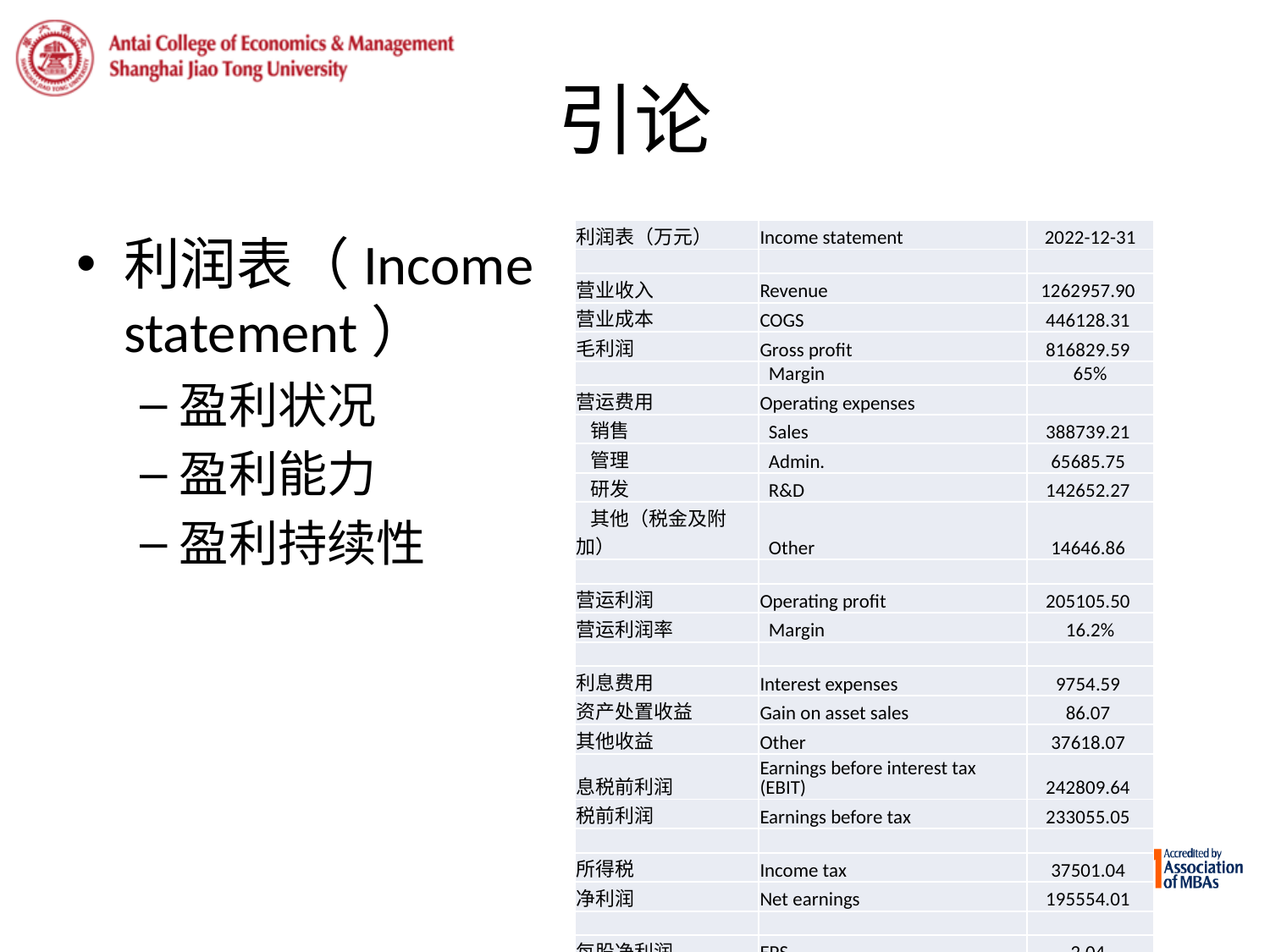

# 引论
| 利润表（万元） | Income statement | 2022-12-31 |
| --- | --- | --- |
|  |  |  |
| 营业收入 | Revenue | 1262957.90 |
| 营业成本 | COGS | 446128.31 |
| 毛利润 | Gross profit | 816829.59 |
|  | Margin | 65% |
| 营运费用 | Operating expenses |  |
| 销售 | Sales | 388739.21 |
| 管理 | Admin. | 65685.75 |
| 研发 | R&D | 142652.27 |
| 其他（税金及附加） | Other | 14646.86 |
|  |  |  |
| 营运利润 | Operating profit | 205105.50 |
| 营运利润率 | Margin | 16.2% |
|  |  |  |
| 利息费用 | Interest expenses | 9754.59 |
| 资产处置收益 | Gain on asset sales | 86.07 |
| 其他收益 | Other | 37618.07 |
| 息税前利润 | Earnings before interest tax (EBIT) | 242809.64 |
| 税前利润 | Earnings before tax | 233055.05 |
|  |  |  |
| 所得税 | Income tax | 37501.04 |
| 净利润 | Net earnings | 195554.01 |
|  |  |  |
| 每股净利润 | EPS | 2.04 |
利润表（Income statement）
盈利状况
盈利能力
盈利持续性